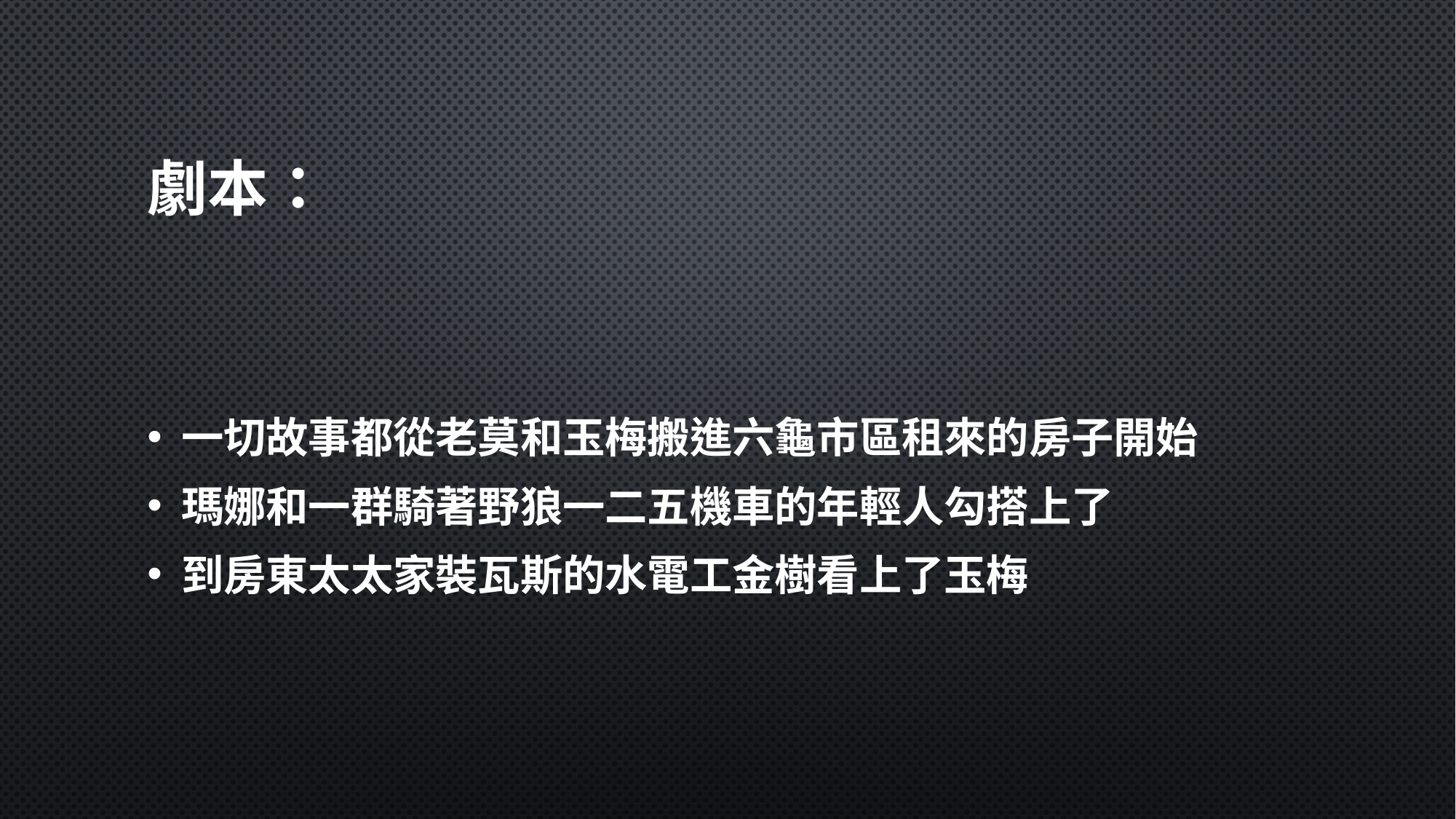

# 劇本：
一切故事都從老莫和玉梅搬進六龜市區租來的房子開始
瑪娜和一群騎著野狼一二五機車的年輕人勾搭上了
到房東太太家裝瓦斯的水電工金樹看上了玉梅